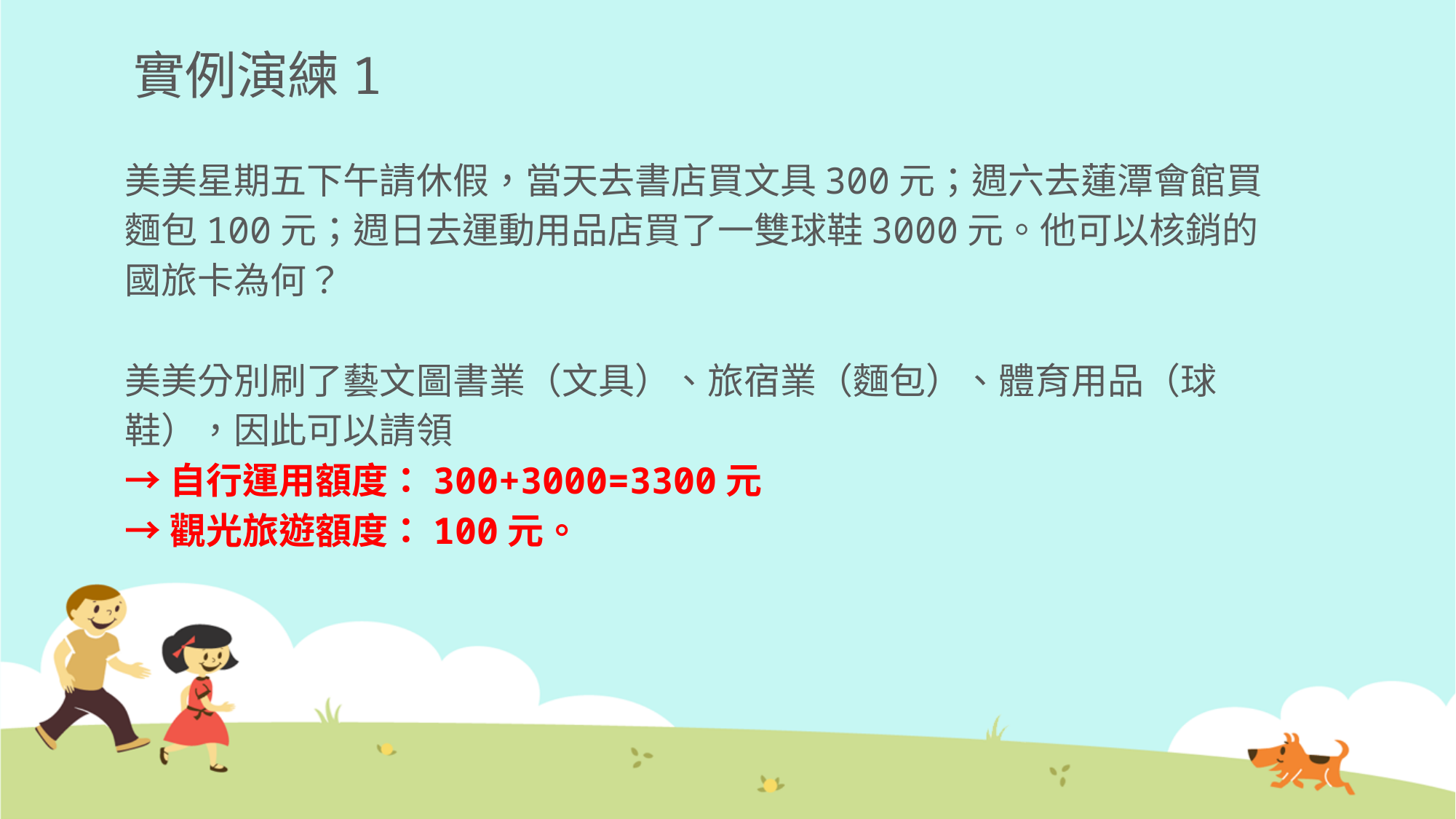

# 實例演練1

美美星期五下午請休假，當天去書店買文具300元；週六去蓮潭會館買麵包100元；週日去運動用品店買了一雙球鞋3000元。他可以核銷的國旅卡為何？

美美分別刷了藝文圖書業（文具）、旅宿業（麵包）、體育用品（球鞋），因此可以請領
→自行運用額度：300+3000=3300元
→觀光旅遊額度：100元。